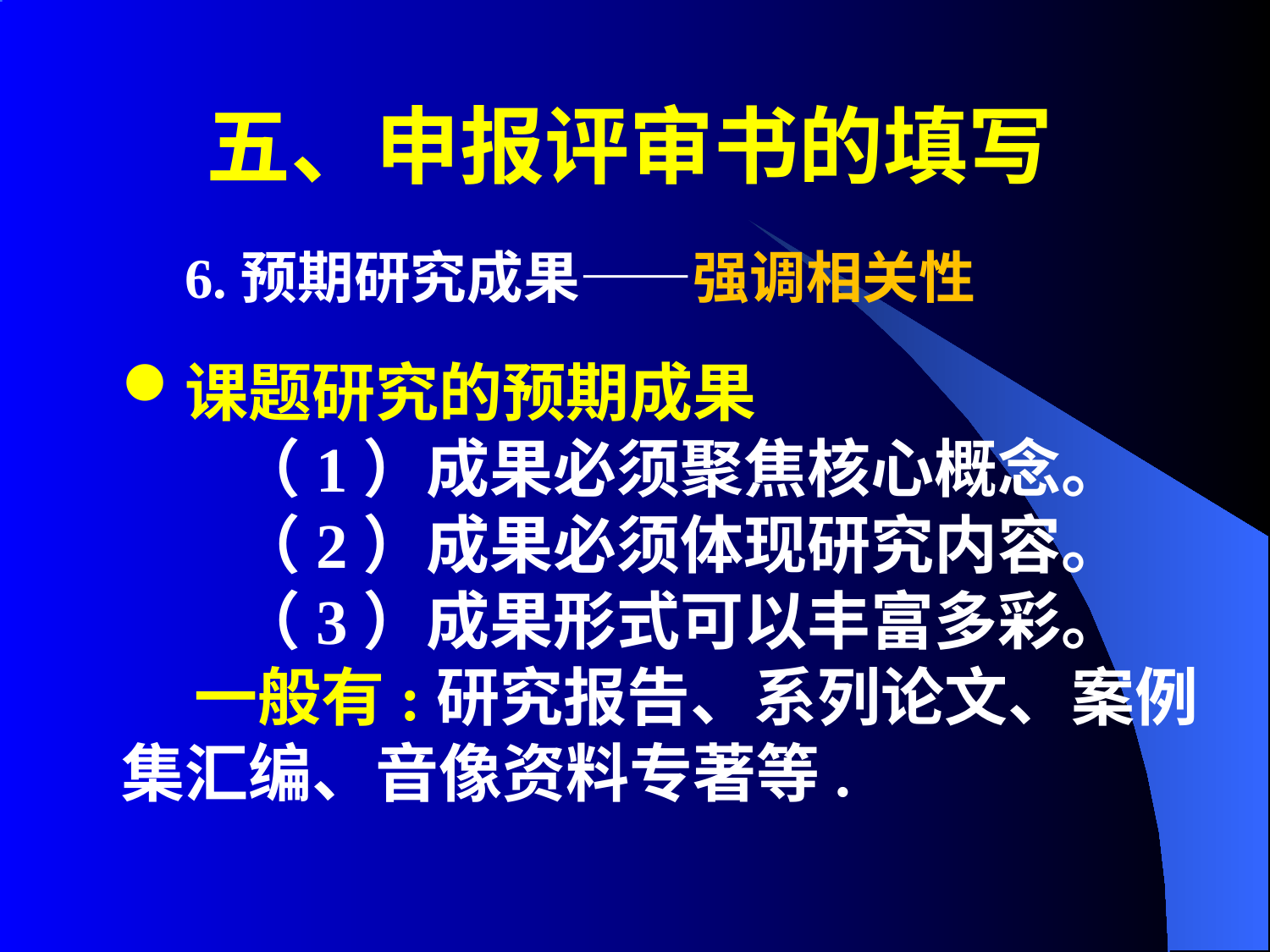

五、申报评审书的填写
6.预期研究成果——强调相关性

课题研究的预期成果
       （1）成果必须聚焦核心概念。
       （2）成果必须体现研究内容。
       （3）成果形式可以丰富多彩。
    一般有:研究报告、系列论文、案例集汇编、音像资料专著等.